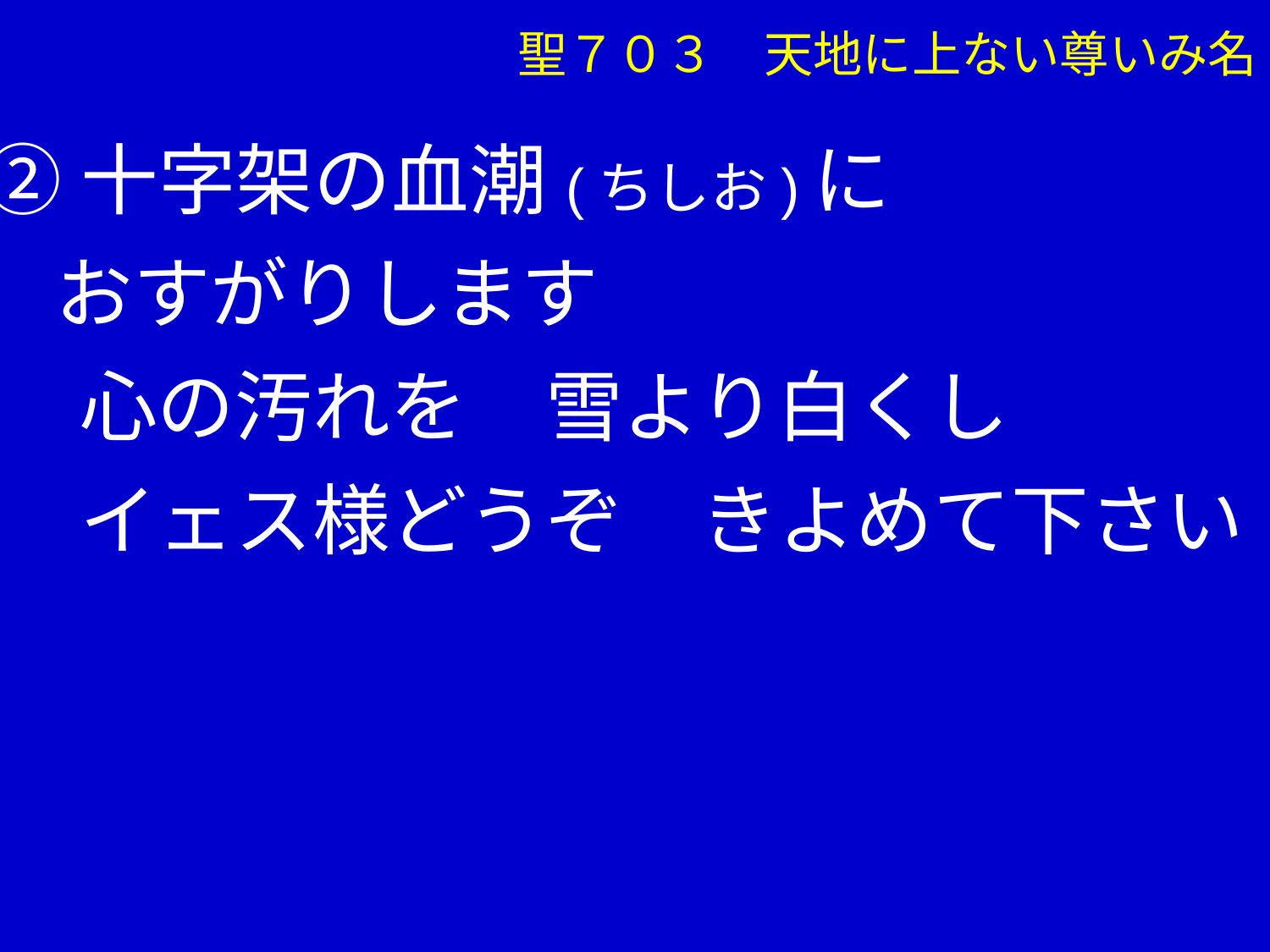

聖７０３　天地に上ない尊いみ名
②十字架の血潮(ちしお)に
   おすがりします
　 心の汚れを　雪より白くし
　 イェス様どうぞ　きよめて下さい